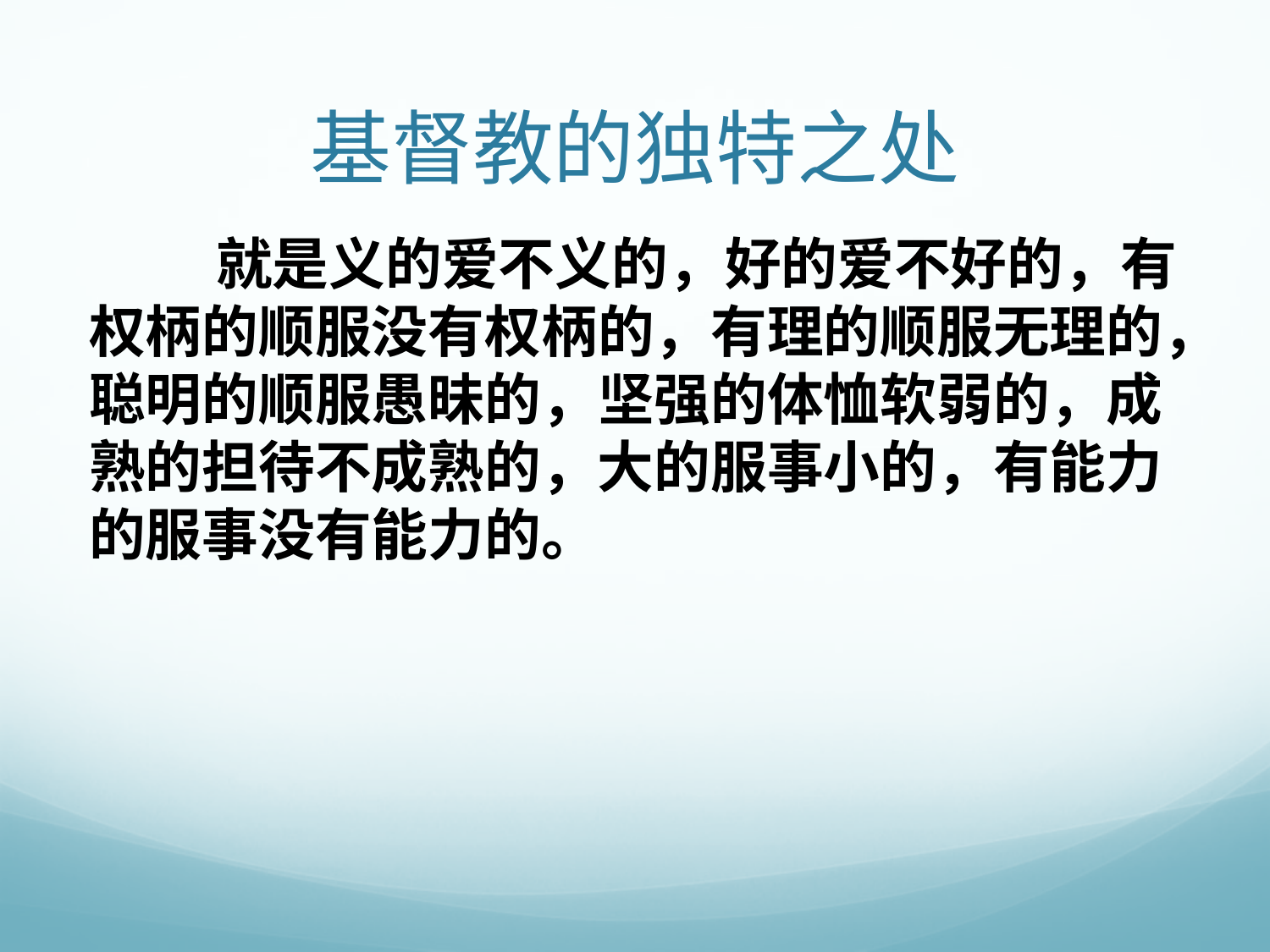

# 基督教的独特之处
	就是义的爱不义的，好的爱不好的，有权柄的顺服没有权柄的，有理的顺服无理的，聪明的顺服愚昧的，坚强的体恤软弱的，成熟的担待不成熟的，大的服事小的，有能力的服事没有能力的。